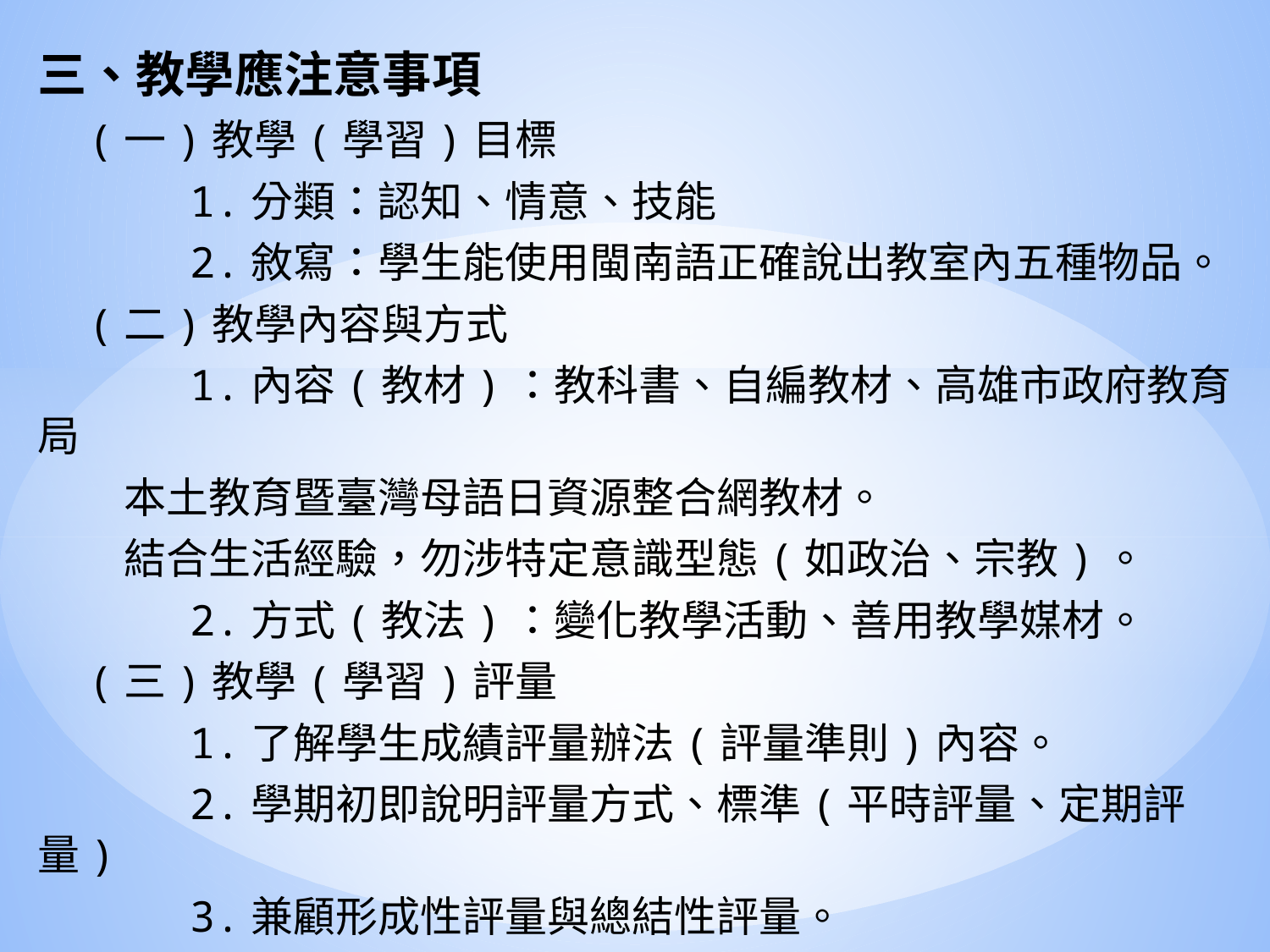

三、教學應注意事項
  (一)教學(學習)目標
      1.分類：認知、情意、技能
      2.敘寫：學生能使用閩南語正確說出教室內五種物品。
  (二)教學內容與方式
      1.內容(教材)：教科書、自編教材、高雄市政府教育局
        本土教育暨臺灣母語日資源整合網教材。
        結合生活經驗，勿涉特定意識型態(如政治、宗教)。
      2.方式(教法)：變化教學活動、善用教學媒材。
  (三)教學(學習)評量
      1.了解學生成績評量辦法(評量準則)內容。
      2.學期初即說明評量方式、標準(平時評量、定期評量)
      3.兼顧形成性評量與總結性評量。
      4.學生成績高低差距應考量各校不同做法。